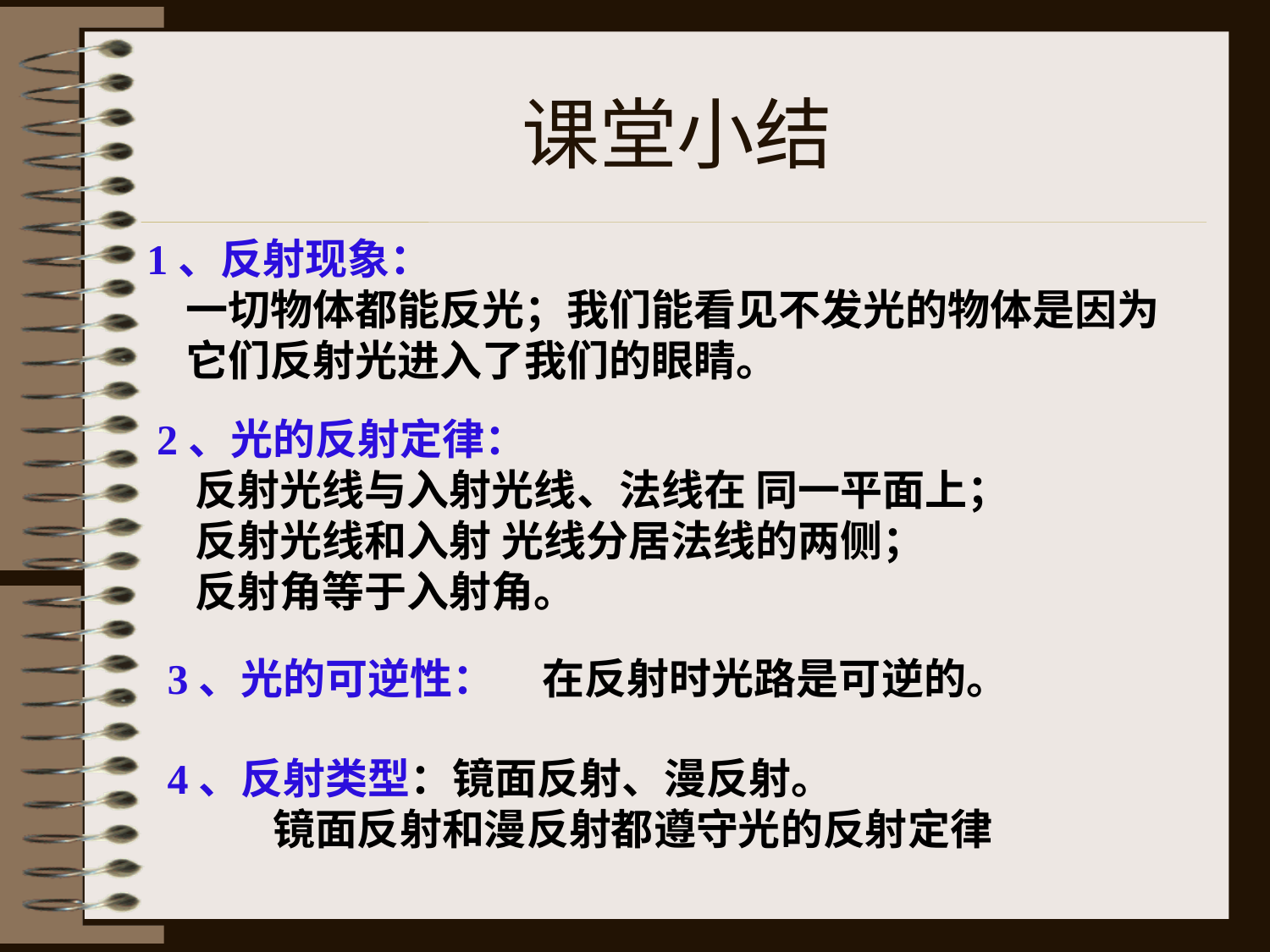

# 课堂小结
1、反射现象：
   一切物体都能反光；我们能看见不发光的物体是因为
   它们反射光进入了我们的眼睛。

2、光的反射定律：
   反射光线与入射光线、法线在 同一平面上；
   反射光线和入射 光线分居法线的两侧；
   反射角等于入射角。

3、光的可逆性：     在反射时光路是可逆的。
4、反射类型：镜面反射、漫反射。
          镜面反射和漫反射都遵守光的反射定律